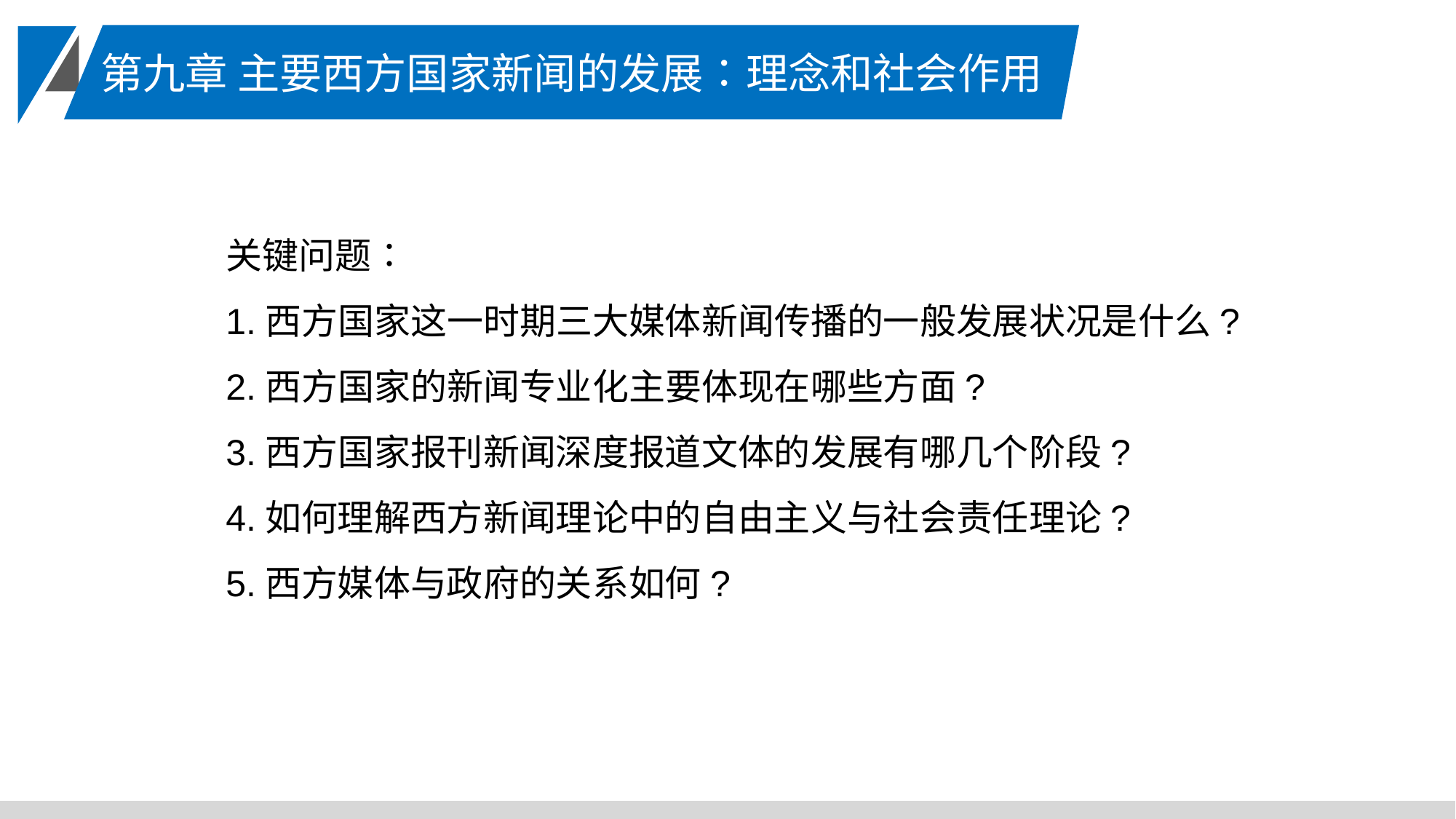

第九章 主要西方国家新闻的发展∶理念和社会作用

关键问题∶
1.西方国家这一时期三大媒体新闻传播的一般发展状况是什么?
2.西方国家的新闻专业化主要体现在哪些方面?
3.西方国家报刊新闻深度报道文体的发展有哪几个阶段?
4.如何理解西方新闻理论中的自由主义与社会责任理论?
5.西方媒体与政府的关系如何?